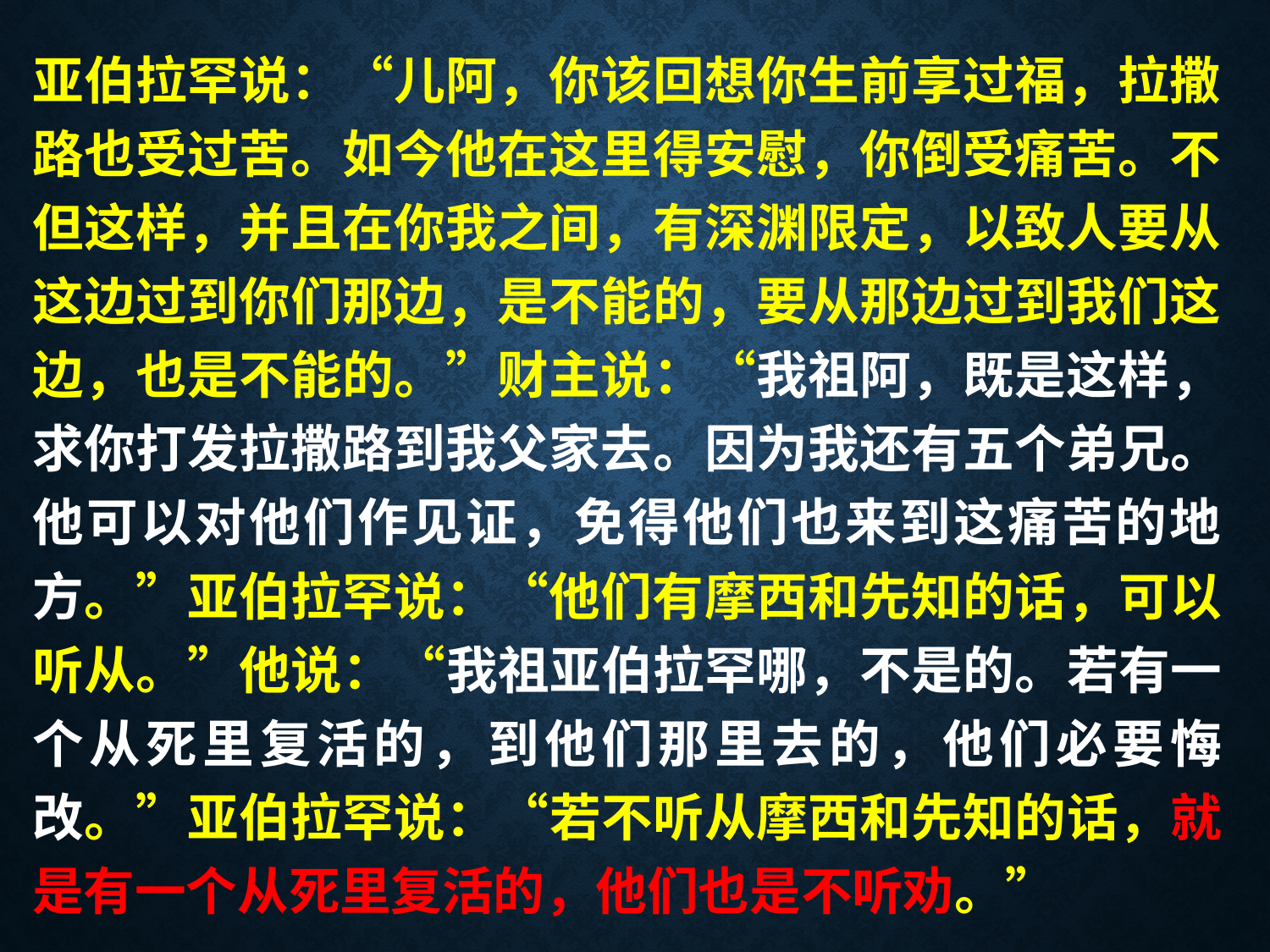

亚伯拉罕说：“儿阿，你该回想你生前享过福，拉撒路也受过苦。如今他在这里得安慰，你倒受痛苦。不但这样，并且在你我之间，有深渊限定，以致人要从这边过到你们那边，是不能的，要从那边过到我们这边，也是不能的。”财主说：“我祖阿，既是这样，求你打发拉撒路到我父家去。因为我还有五个弟兄。他可以对他们作见证，免得他们也来到这痛苦的地方。”亚伯拉罕说：“他们有摩西和先知的话，可以听从。”他说：“我祖亚伯拉罕哪，不是的。若有一个从死里复活的，到他们那里去的，他们必要悔改。”亚伯拉罕说：“若不听从摩西和先知的话，就是有一个从死里复活的，他们也是不听劝。”